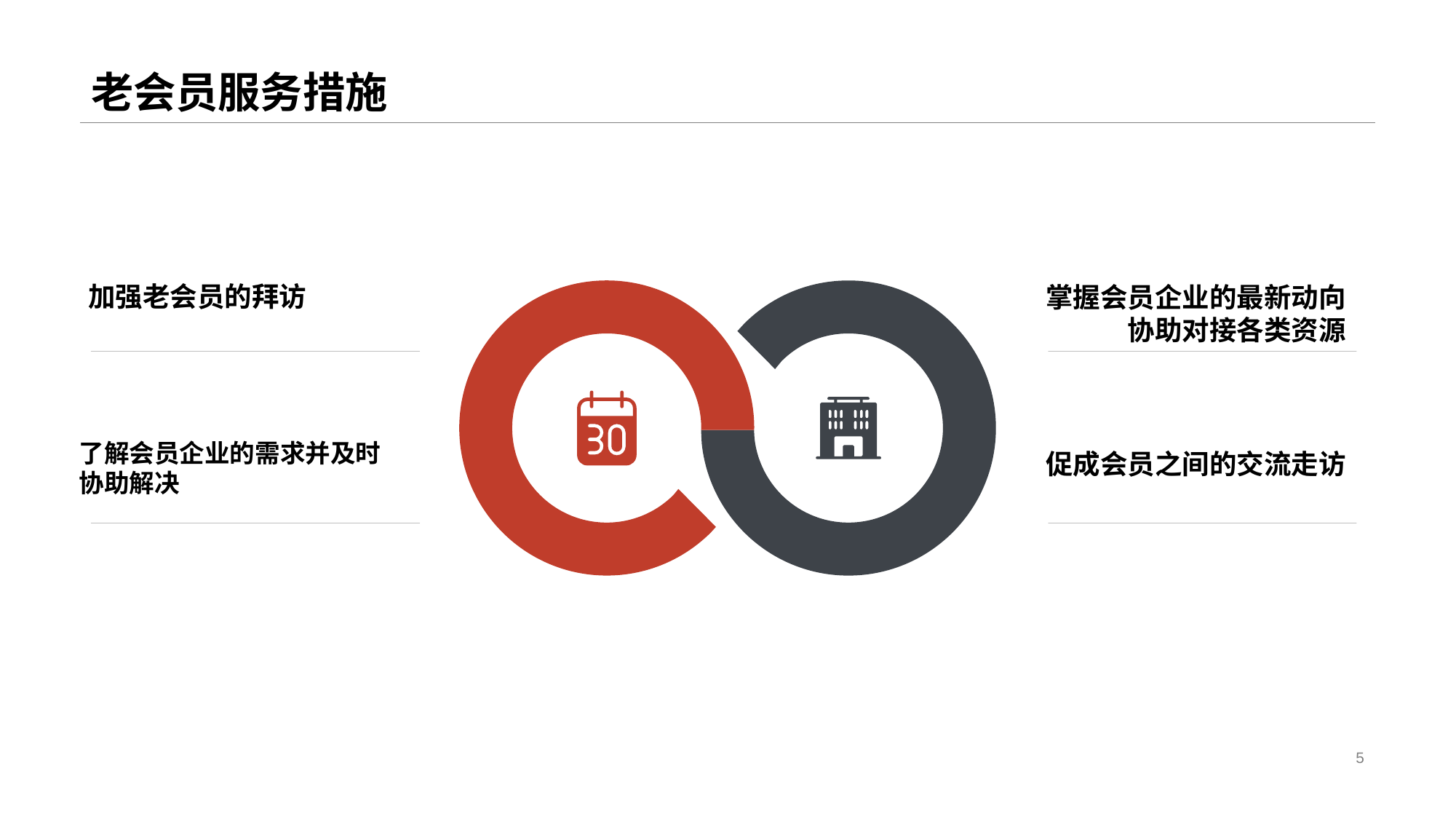

# 老会员服务措施
掌握会员企业的最新动向
协助对接各类资源
加强老会员的拜访

了解会员企业的需求并及时
协助解决
促成会员之间的交流走访
5